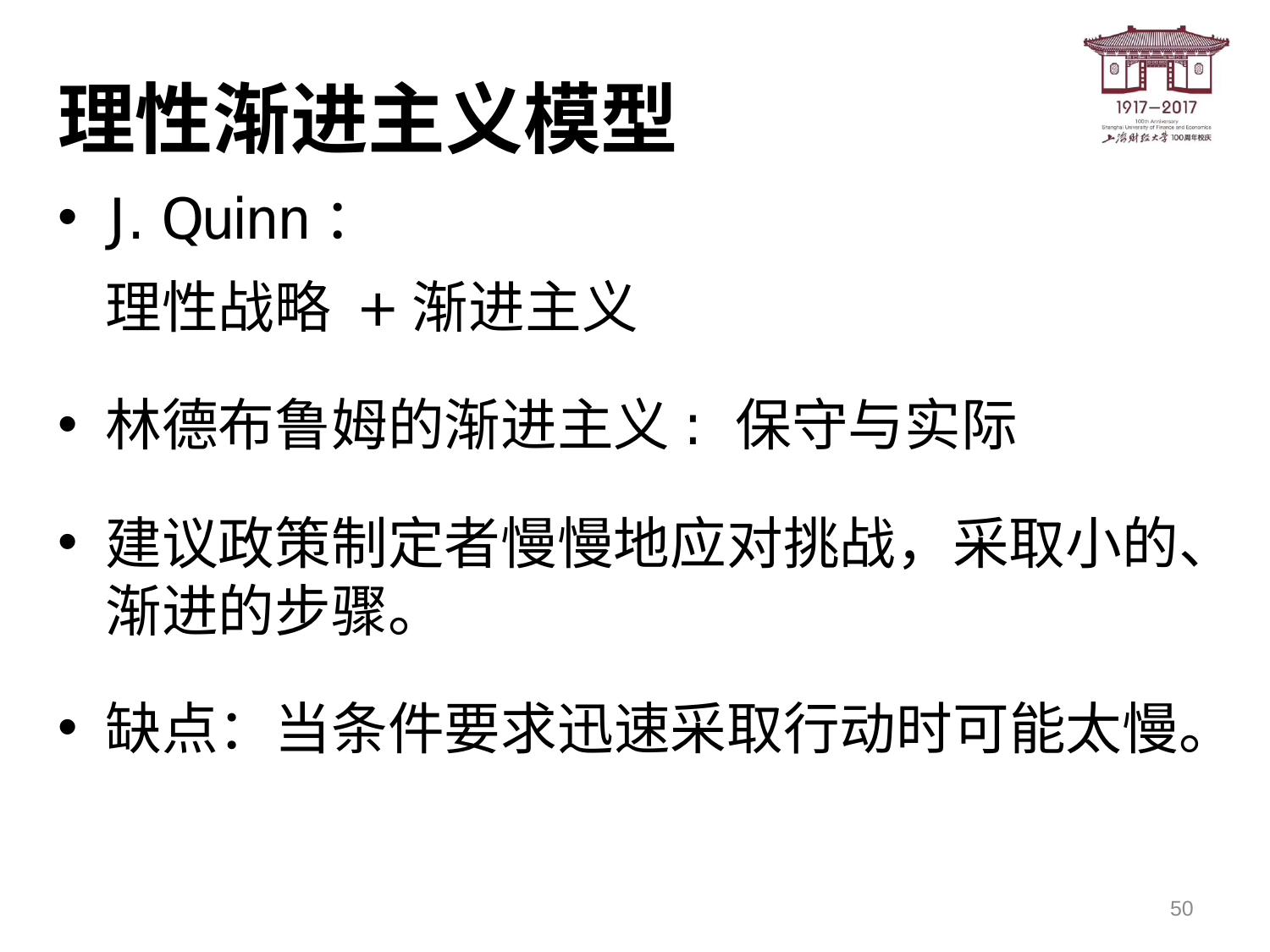

# 理性渐进主义模型
J. Quinn：
	理性战略 +渐进主义
林德布鲁姆的渐进主义: 保守与实际
建议政策制定者慢慢地应对挑战，采取小的、渐进的步骤。
缺点：当条件要求迅速采取行动时可能太慢。
50